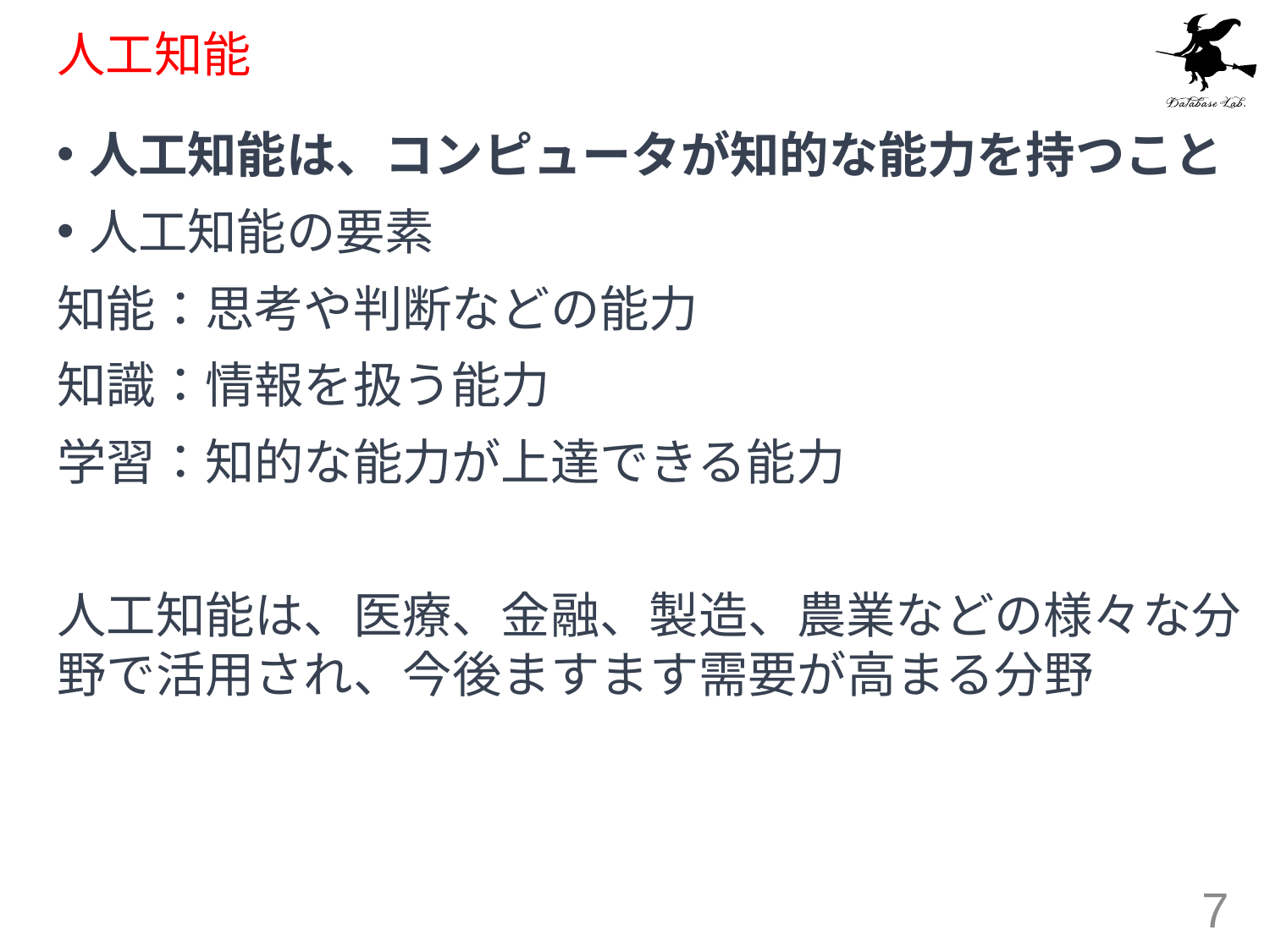

# 人工知能
人工知能は、コンピュータが知的な能力を持つこと
人工知能の要素
知能：思考や判断などの能力
知識：情報を扱う能力
学習：知的な能力が上達できる能力

人工知能は、医療、金融、製造、農業などの様々な分野で活用され、今後ますます需要が高まる分野
7